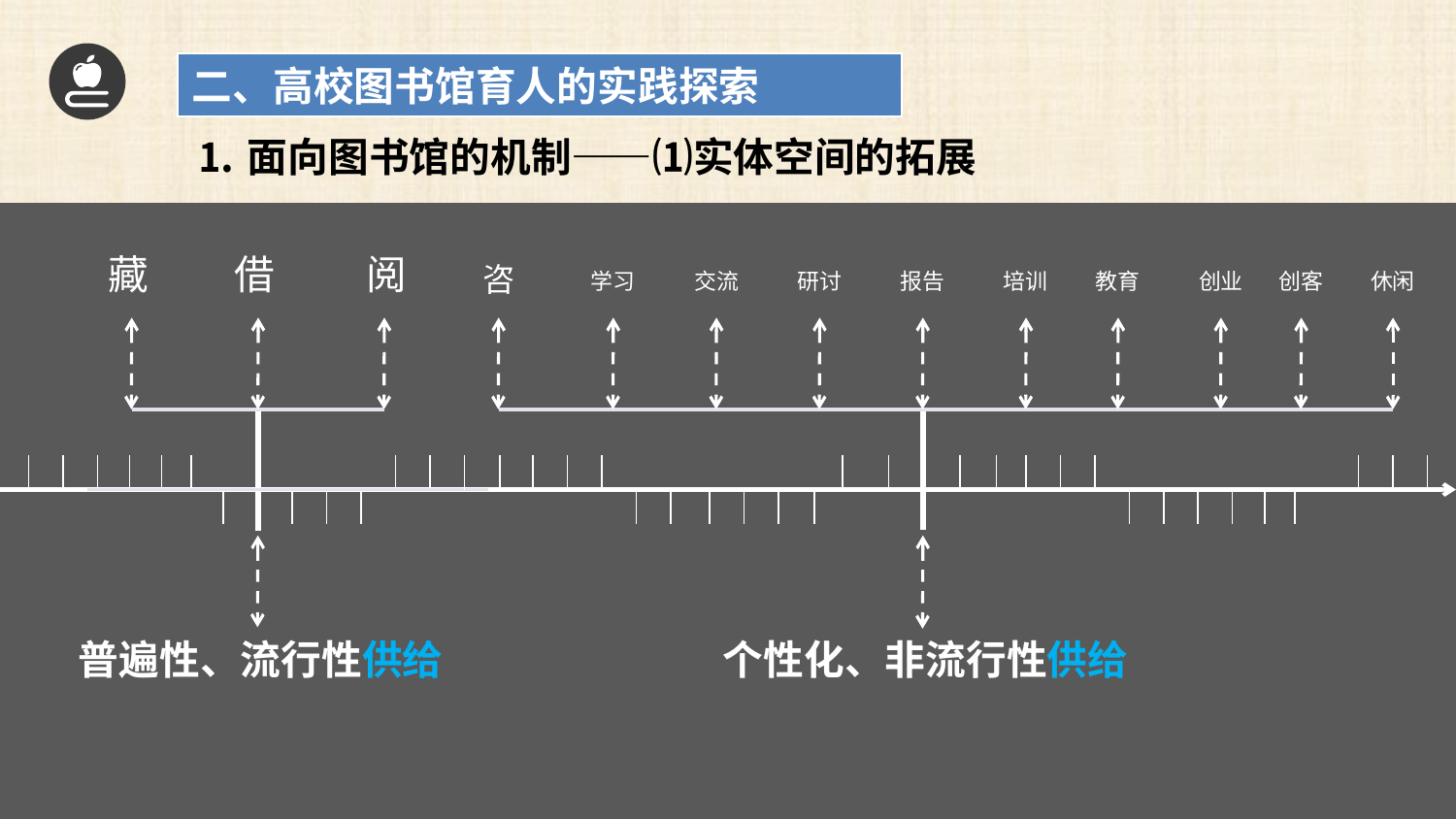

二、高校图书馆育人的实践探索
⒈面向图书馆的机制——⑴实体空间的拓展

藏
借
阅
咨
学习
交流
研讨
报告
培训
教育
创业
创客
休闲
普遍性、流行性供给
个性化、非流行性供给